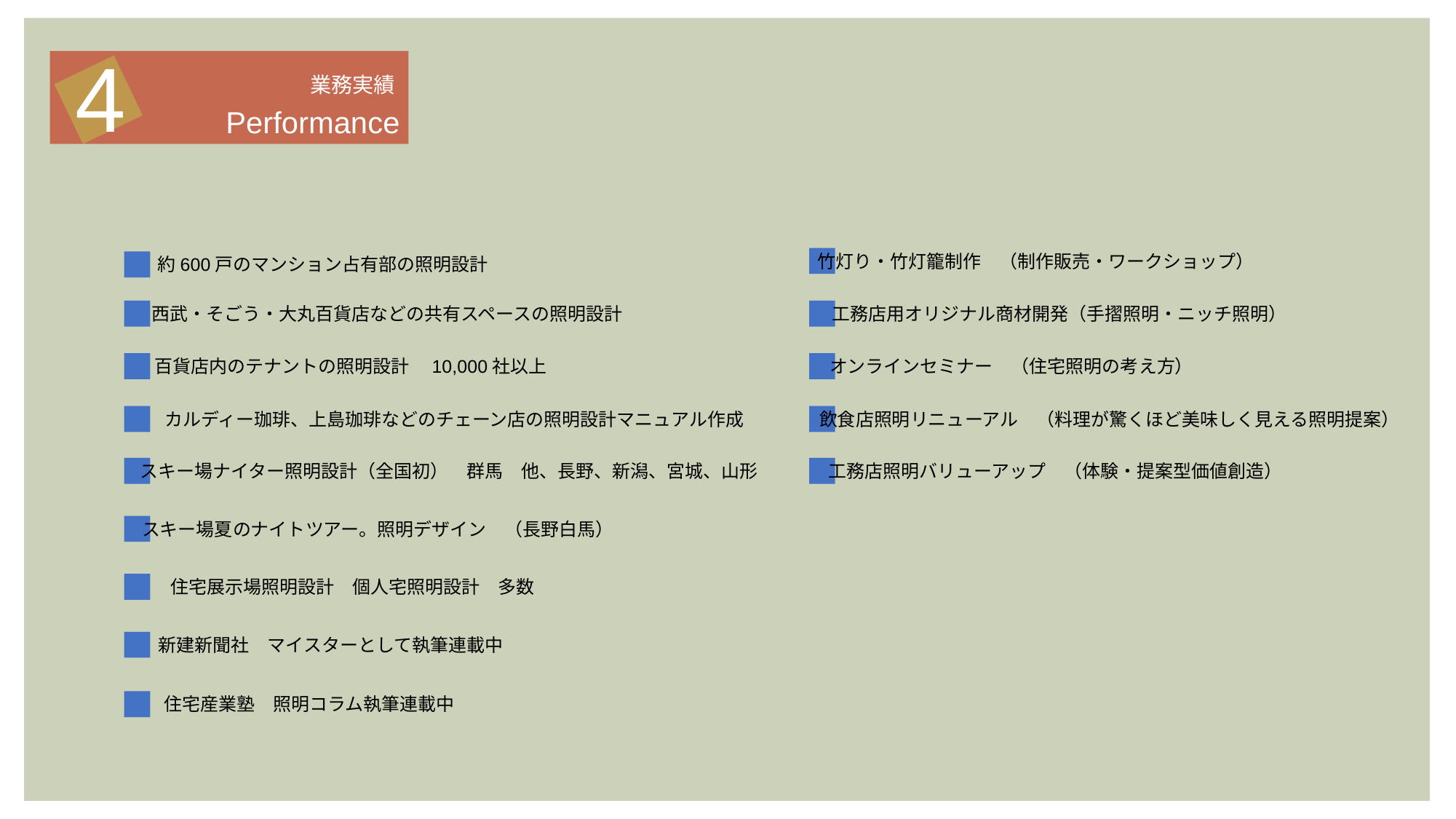

4

業務実績

Performance
竹灯り・竹灯籠制作　（制作販売・ワークショップ）
約600戸のマンション占有部の照明設計

西武・そごう・大丸百貨店などの共有スペースの照明設計
工務店用オリジナル商材開発（手摺照明・ニッチ照明）

オンラインセミナー　（住宅照明の考え方）
百貨店内のテナントの照明設計　10,000社以上

カルディー珈琲、上島珈琲などのチェーン店の照明設計マニュアル作成
飲食店照明リニューアル　（料理が驚くほど美味しく見える照明提案）

スキー場ナイター照明設計（全国初）　群馬　他、長野、新潟、宮城、山形
工務店照明バリューアップ　（体験・提案型価値創造）

スキー場夏のナイトツアー。照明デザイン　（長野白馬）

住宅展示場照明設計　個人宅照明設計　多数

新建新聞社　マイスターとして執筆連載中

住宅産業塾　照明コラム執筆連載中